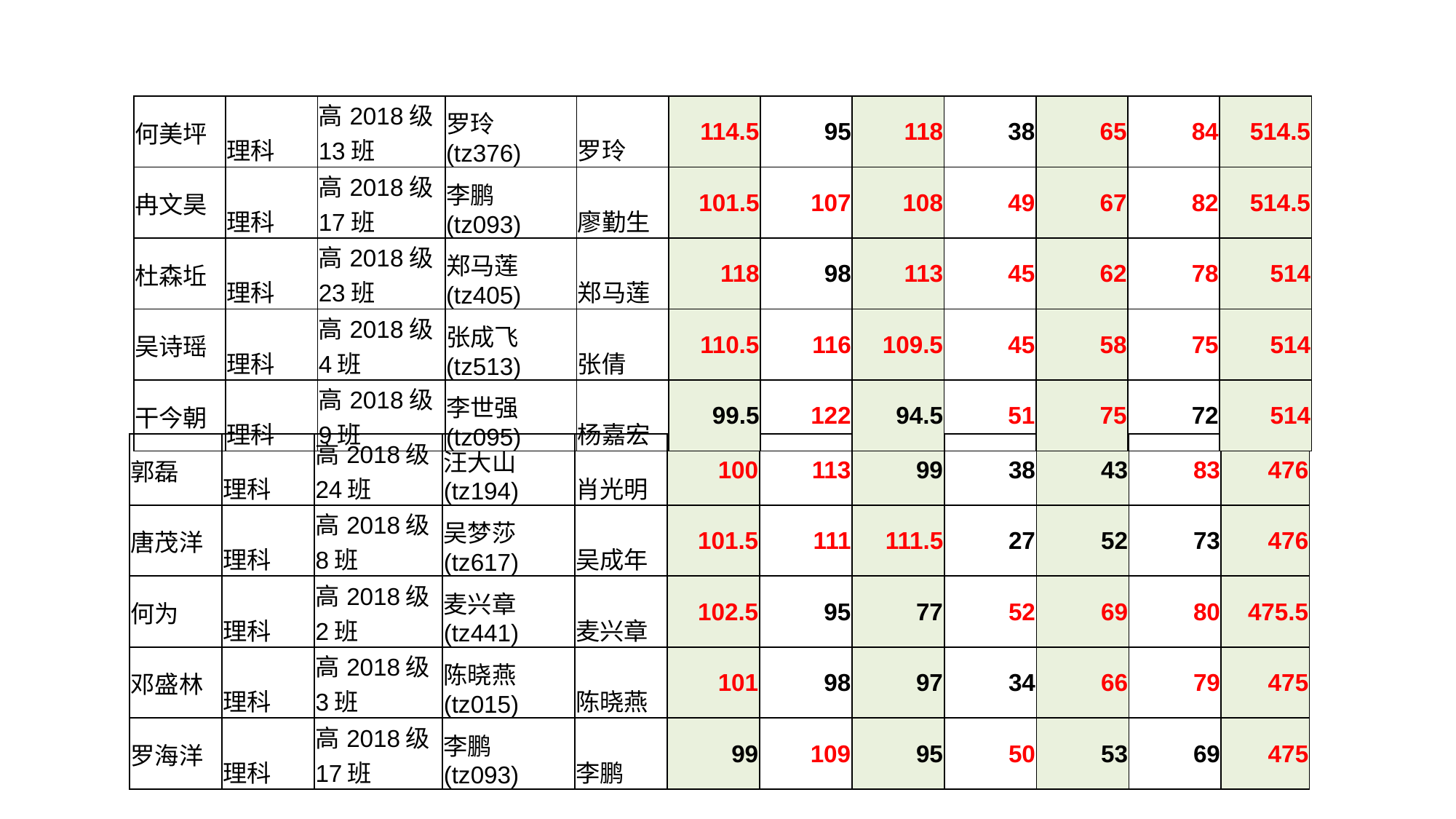

| 何美坪 | 理科 | 高2018级13班 | 罗玲(tz376) | 罗玲 | 114.5 | 95 | 118 | 38 | 65 | 84 | 514.5 |
| --- | --- | --- | --- | --- | --- | --- | --- | --- | --- | --- | --- |
| 冉文昊 | 理科 | 高2018级17班 | 李鹏(tz093) | 廖勤生 | 101.5 | 107 | 108 | 49 | 67 | 82 | 514.5 |
| 杜森坵 | 理科 | 高2018级23班 | 郑马莲(tz405) | 郑马莲 | 118 | 98 | 113 | 45 | 62 | 78 | 514 |
| 吴诗瑶 | 理科 | 高2018级4班 | 张成飞(tz513) | 张倩 | 110.5 | 116 | 109.5 | 45 | 58 | 75 | 514 |
| 干今朝 | 理科 | 高2018级9班 | 李世强(tz095) | 杨嘉宏 | 99.5 | 122 | 94.5 | 51 | 75 | 72 | 514 |
| 郭磊 | 理科 | 高2018级24班 | 汪大山(tz194) | 肖光明 | 100 | 113 | 99 | 38 | 43 | 83 | 476 |
| --- | --- | --- | --- | --- | --- | --- | --- | --- | --- | --- | --- |
| 唐茂洋 | 理科 | 高2018级8班 | 吴梦莎(tz617) | 吴成年 | 101.5 | 111 | 111.5 | 27 | 52 | 73 | 476 |
| 何为 | 理科 | 高2018级2班 | 麦兴章(tz441) | 麦兴章 | 102.5 | 95 | 77 | 52 | 69 | 80 | 475.5 |
| 邓盛林 | 理科 | 高2018级3班 | 陈晓燕(tz015) | 陈晓燕 | 101 | 98 | 97 | 34 | 66 | 79 | 475 |
| 罗海洋 | 理科 | 高2018级17班 | 李鹏(tz093) | 李鹏 | 99 | 109 | 95 | 50 | 53 | 69 | 475 |